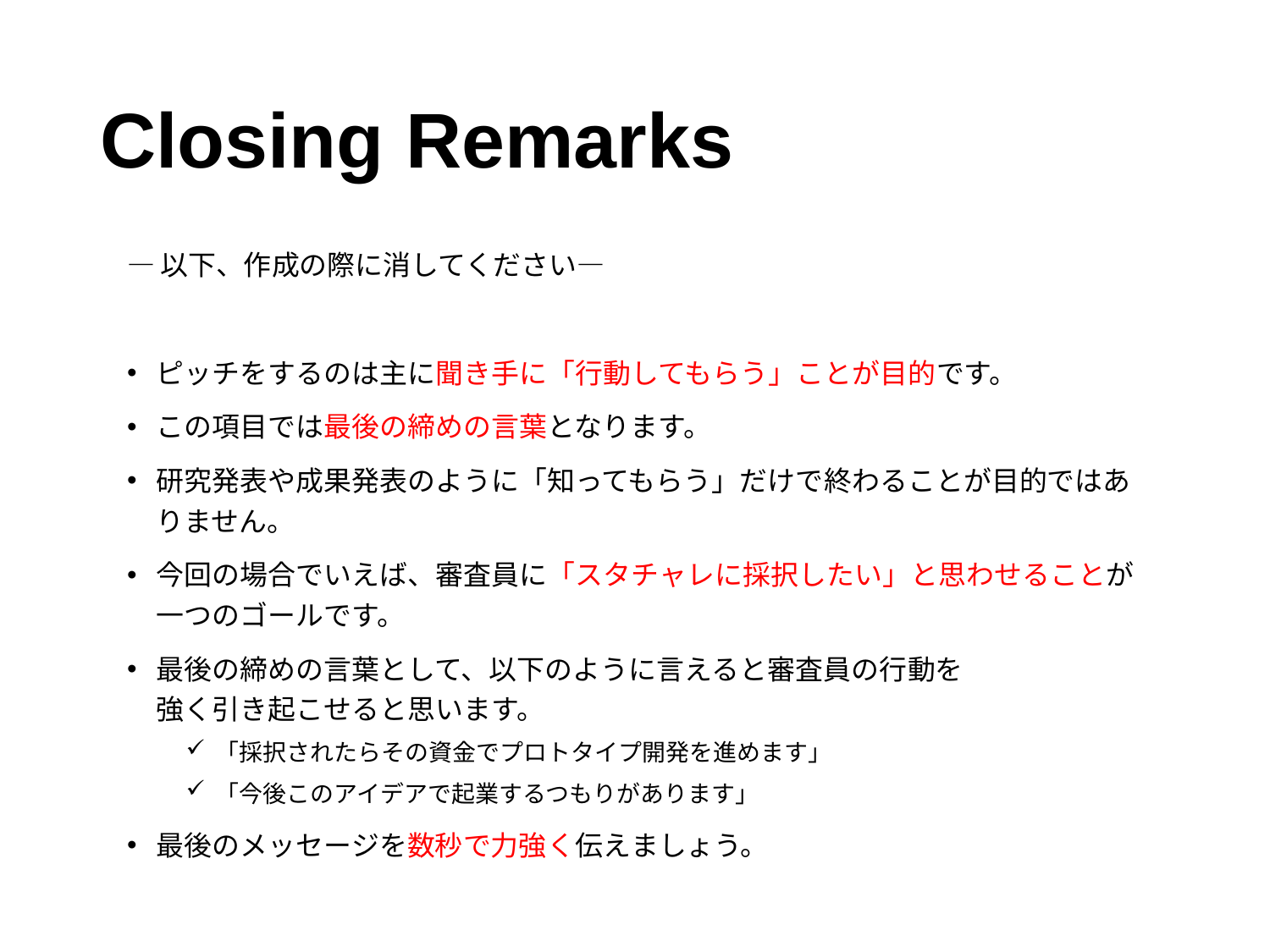

# Closing Remarks
―以下、作成の際に消してください―

ピッチをするのは主に聞き手に「行動してもらう」ことが目的です。
この項目では最後の締めの言葉となります。
研究発表や成果発表のように「知ってもらう」だけで終わることが目的ではありません。
今回の場合でいえば、審査員に「スタチャレに採択したい」と思わせることが
一つのゴールです。
最後の締めの言葉として、以下のように言えると審査員の行動を
強く引き起こせると思います。
「採択されたらその資金でプロトタイプ開発を進めます」
「今後このアイデアで起業するつもりがあります」
最後のメッセージを数秒で力強く伝えましょう。